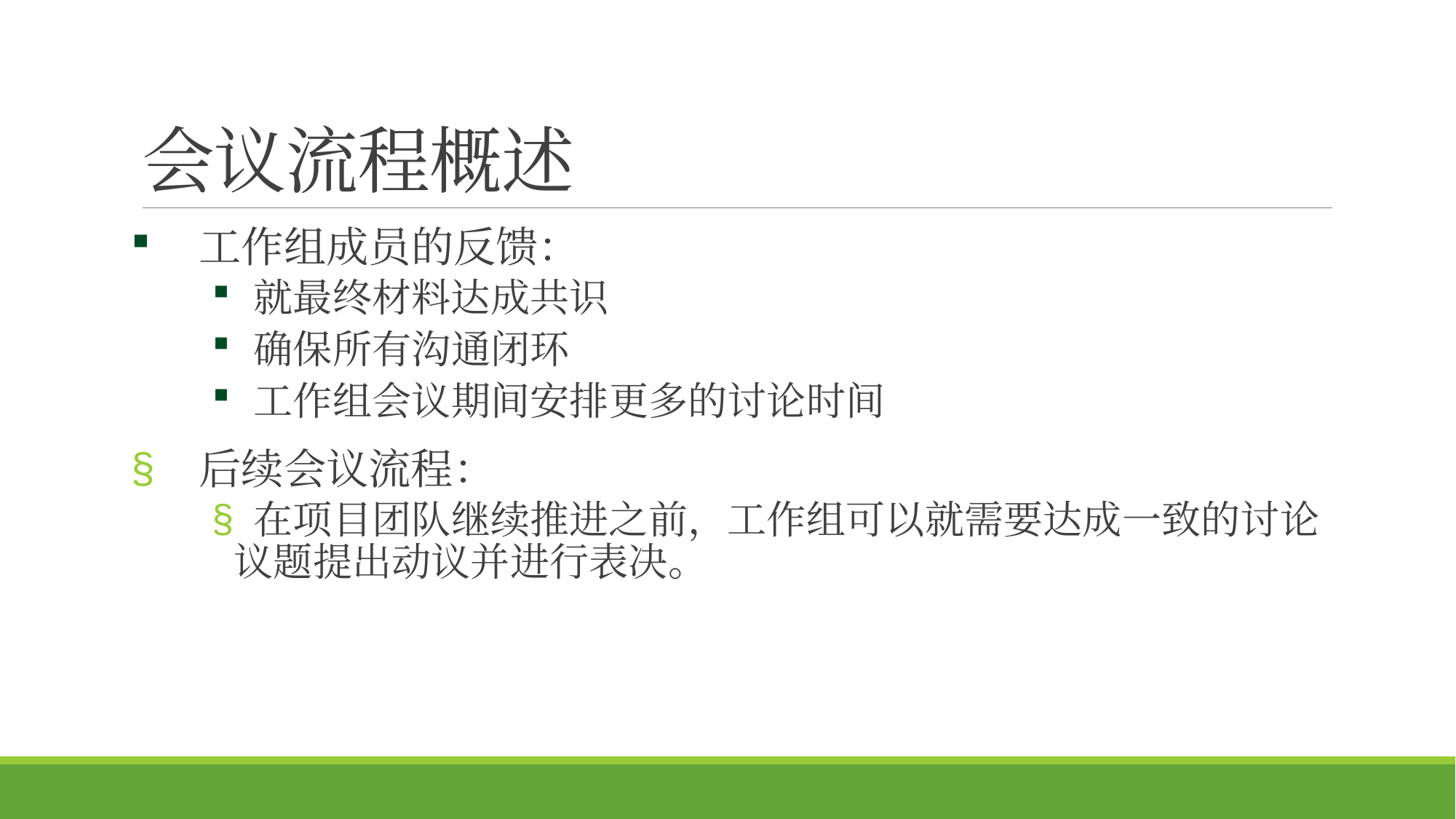

# 会议流程概述
工作组成员的反馈：
 就最终材料达成共识
 确保所有沟通闭环
 工作组会议期间安排更多的讨论时间
后续会议流程：
 在项目团队继续推进之前，工作组可以就需要达成一致的讨论议题提出动议并进行表决。